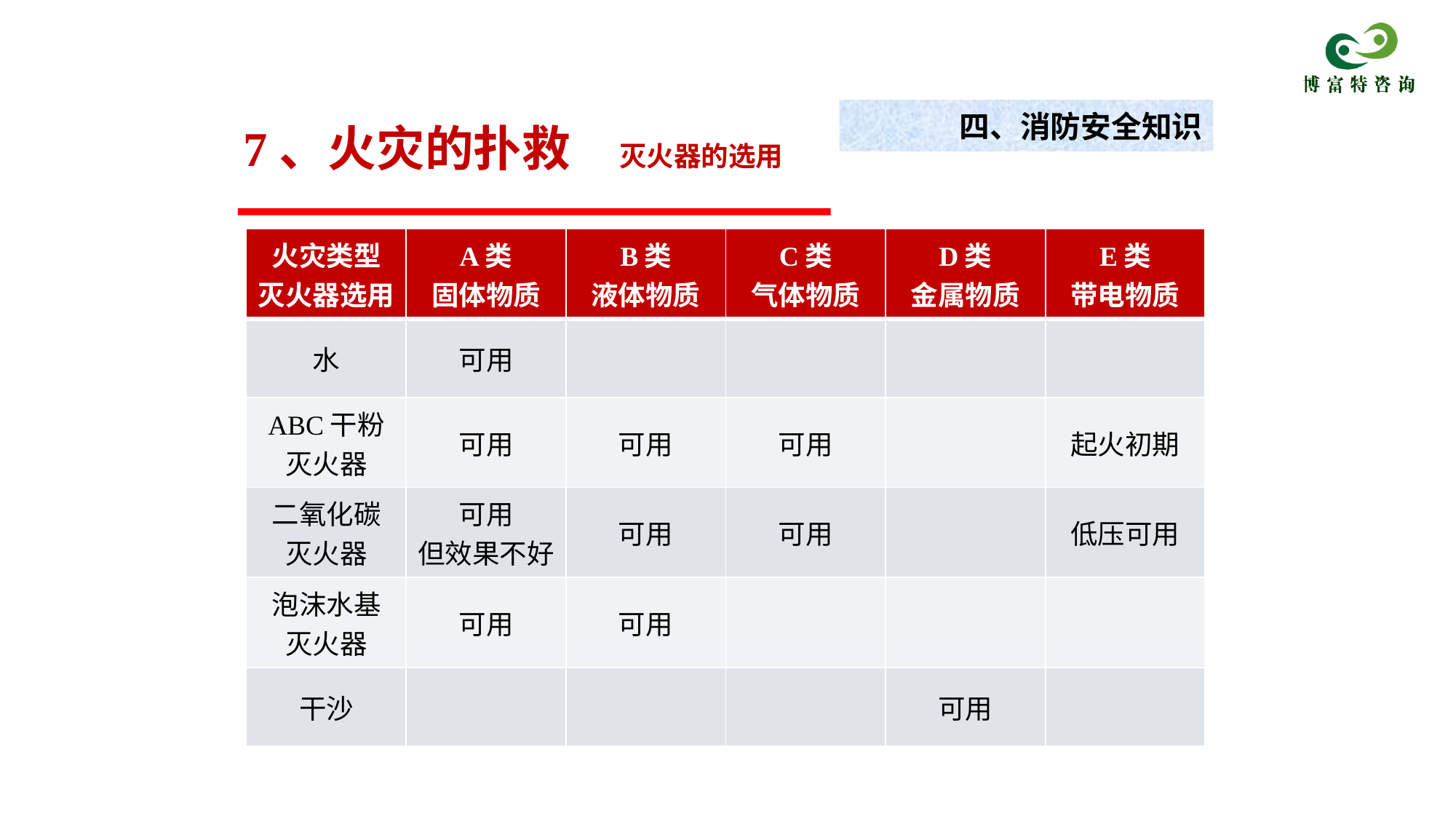

四、消防安全知识
 7、火灾的扑救　灭火器的选用

| 火灾类型 灭火器选用 | A类 固体物质 | B类 液体物质 | C类 气体物质 | D类 金属物质 | E类 带电物质 |
| --- | --- | --- | --- | --- | --- |
| 水 | 可用 |  |  |  |  |
| ABC干粉 灭火器 | 可用 | 可用 | 可用 |  | 起火初期 |
| 二氧化碳 灭火器 | 可用 但效果不好 | 可用 | 可用 |  | 低压可用 |
| 泡沫水基 灭火器 | 可用 | 可用 |  |  |  |
| 干沙 |  |  |  | 可用 |  |